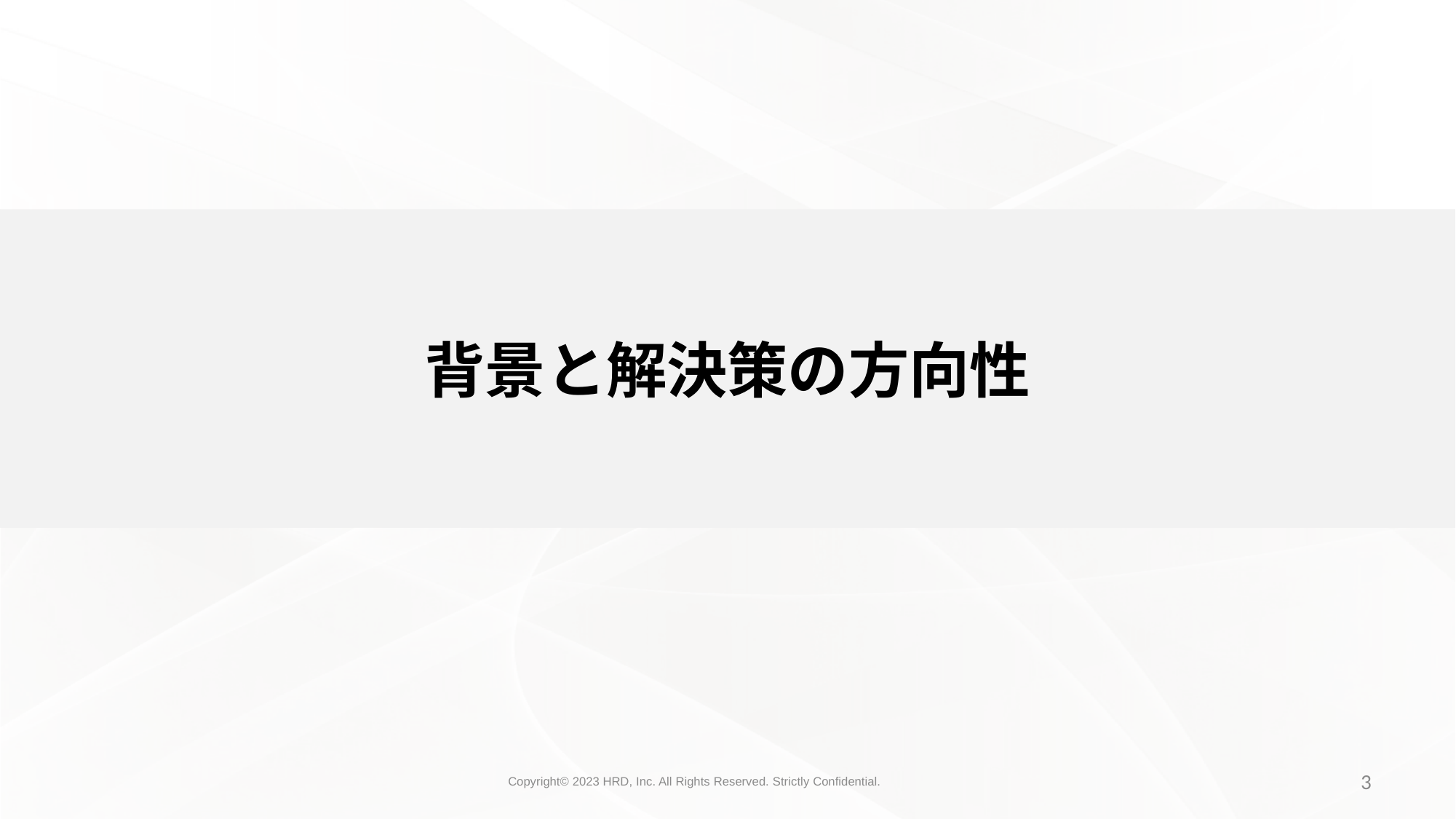

背景と解決策の方向性
Copyright©️ 2023 HRD, Inc. All Rights Reserved. Strictly Confidential.
3